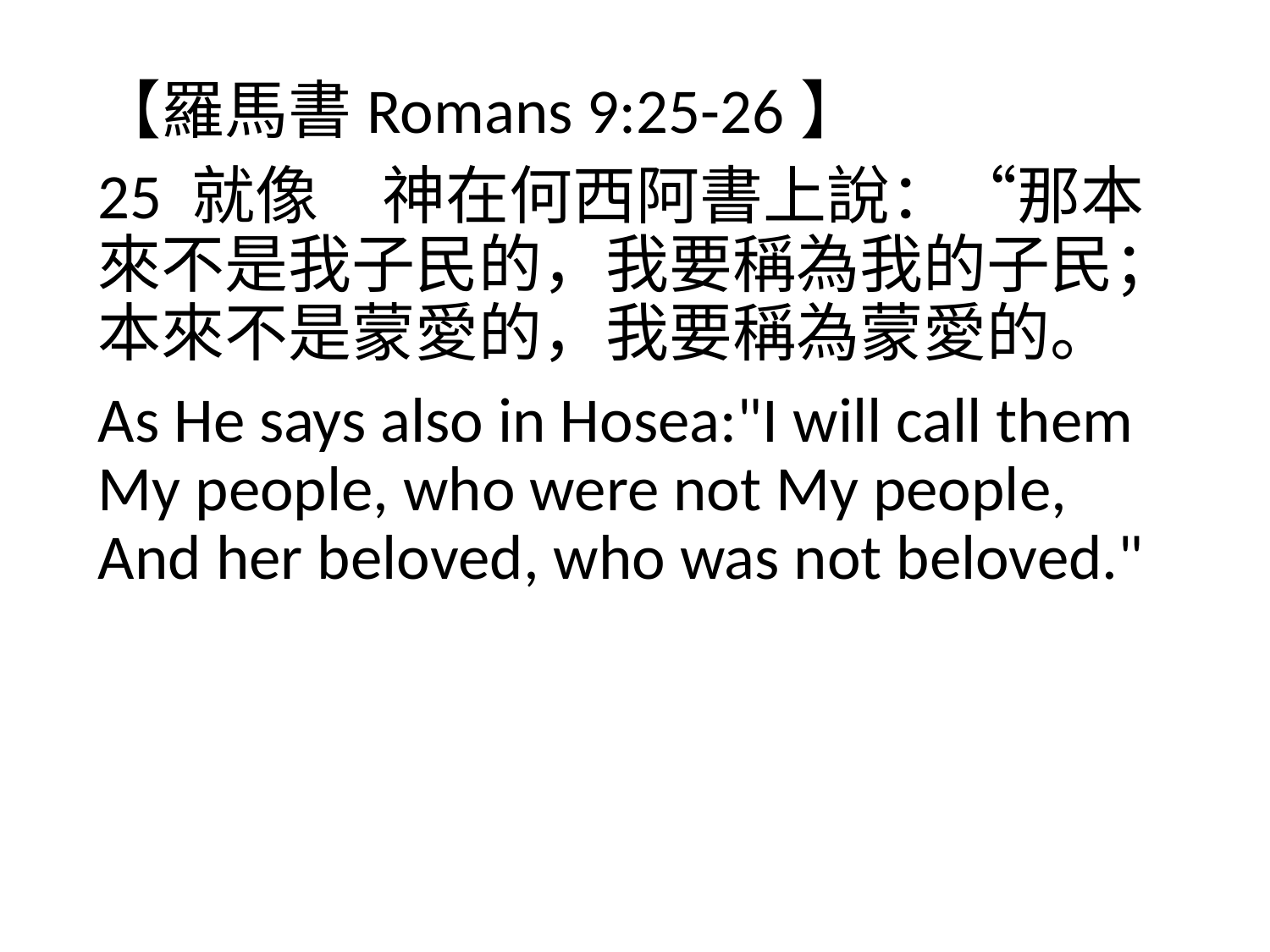

【羅馬書Romans 9:25-26】
25 就像　神在何西阿書上說：“那本來不是我子民的，我要稱為我的子民；本來不是蒙愛的，我要稱為蒙愛的。
As He says also in Hosea:"I will call them My people, who were not My people, And her beloved, who was not beloved."